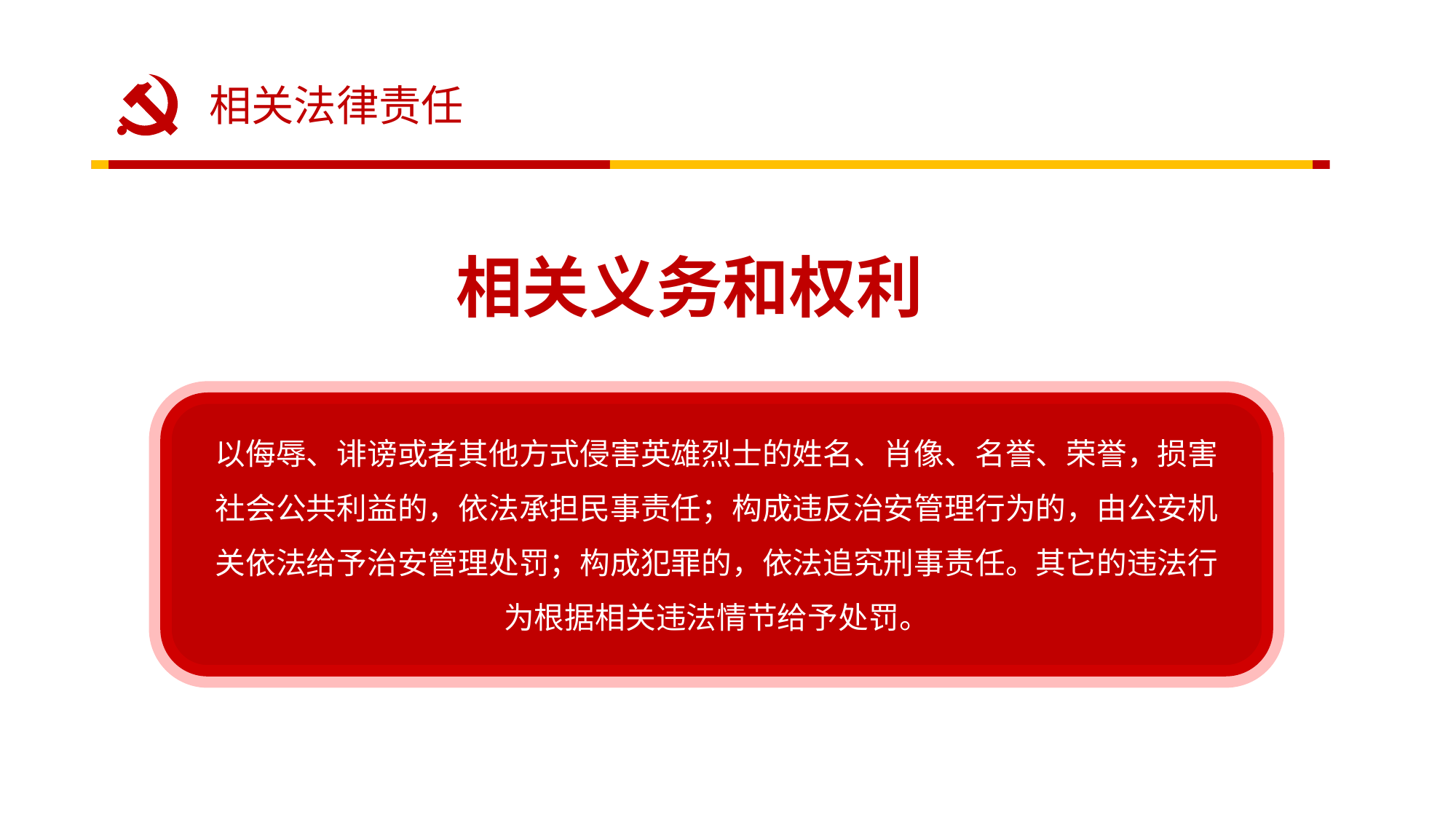

相关法律责任

相关义务和权利

以侮辱、诽谤或者其他方式侵害英雄烈士的姓名、肖像、名誉、荣誉，损害社会公共利益的，依法承担民事责任；构成违反治安管理行为的，由公安机关依法给予治安管理处罚；构成犯罪的，依法追究刑事责任。其它的违法行为根据相关违法情节给予处罚。
延时符